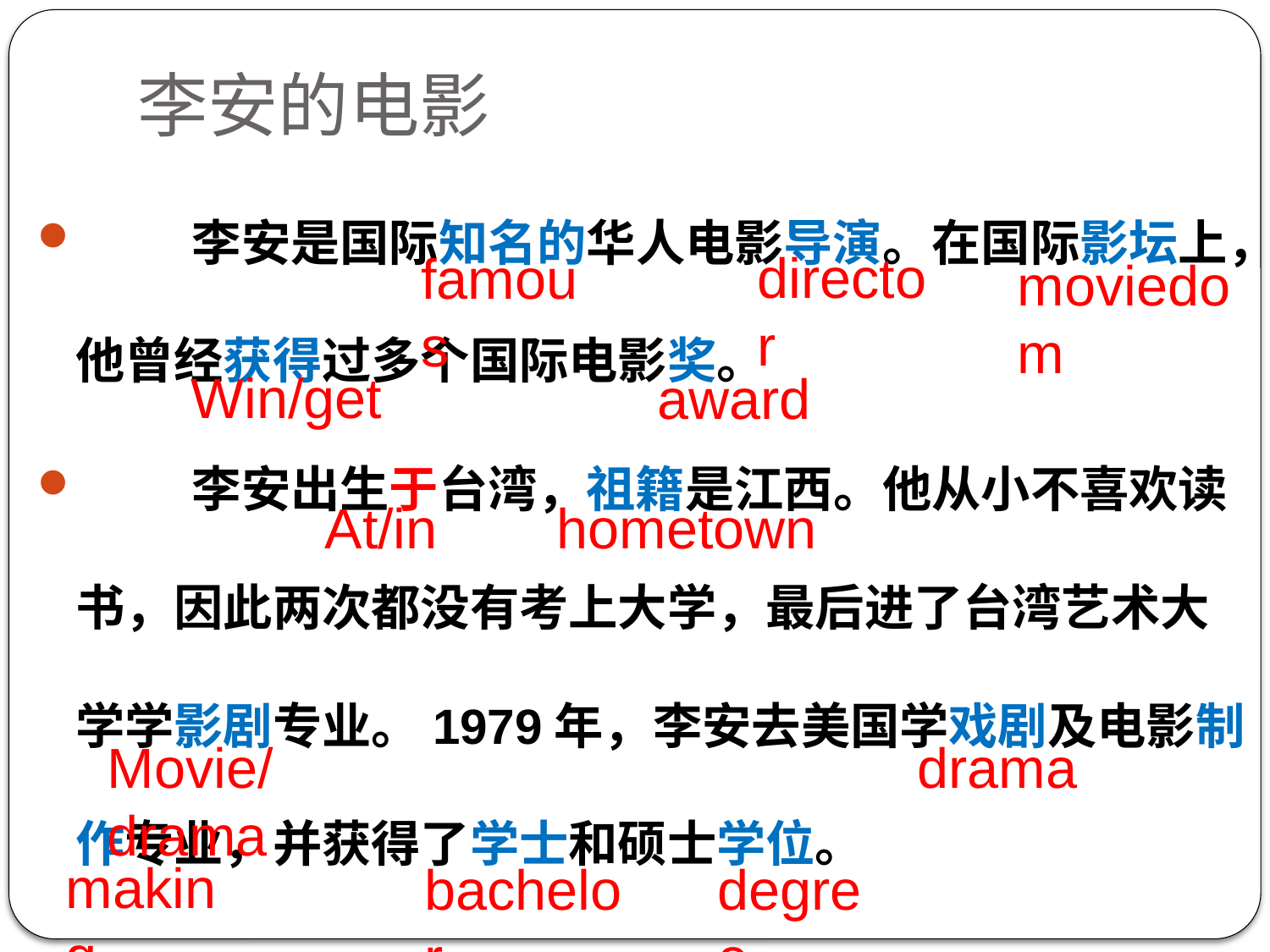

# 李安的电影
         李安是国际知名的华人电影导演。在国际影坛上，他曾经获得过多个国际电影奖。
         李安出生于台湾，祖籍是江西。他从小不喜欢读书，因此两次都没有考上大学，最后进了台湾艺术大学学影剧专业。1979年，李安去美国学戏剧及电影制作专业，并获得了学士和硕士学位。
director
famous
moviedom
Win/get
award
At/in
hometown
drama
Movie/drama
making
degree
bachelor